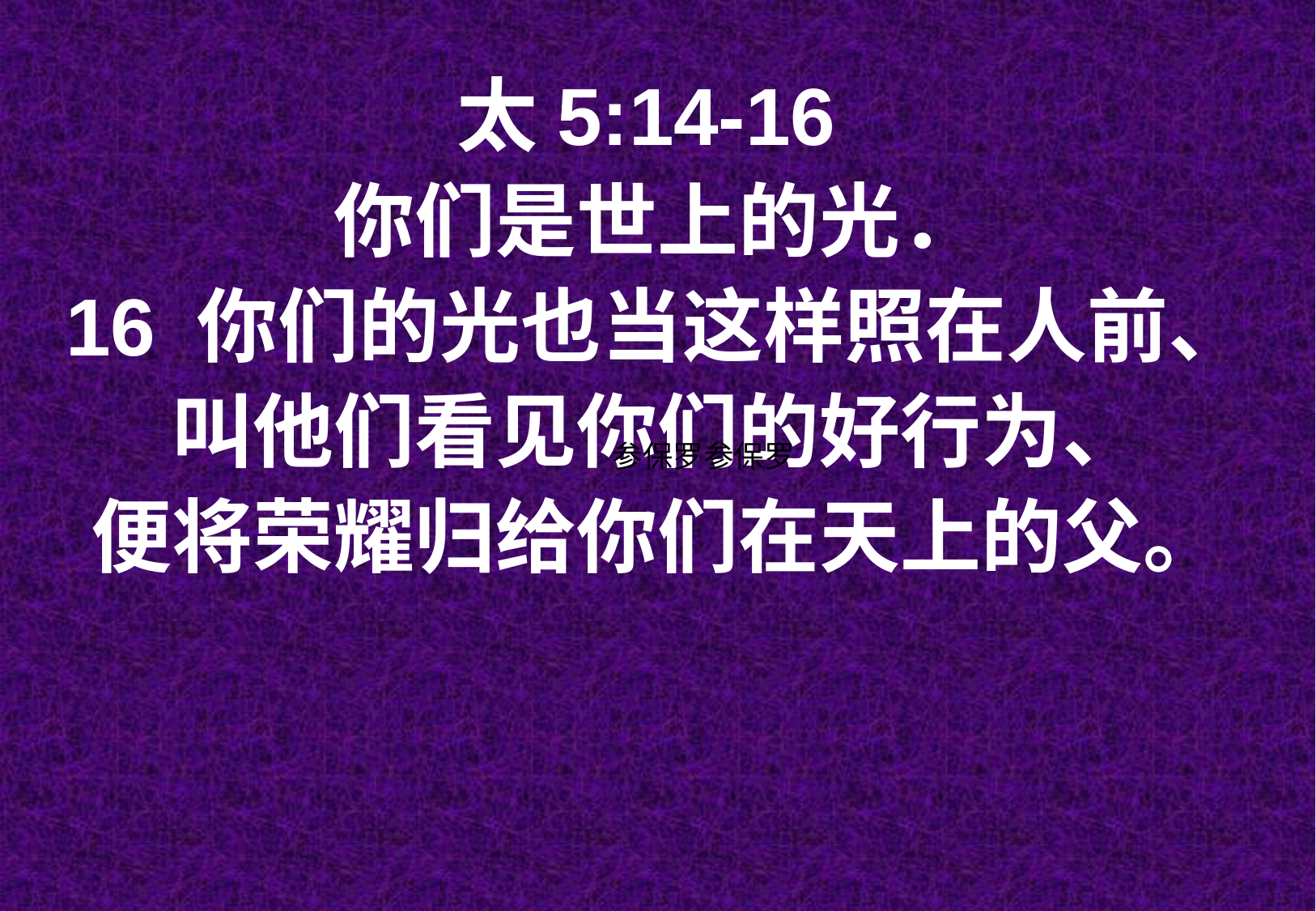

太5:14-16
你们是世上的光．
16 你们的光也当这样照在人前、
叫他们看见你们的好行为、
便将荣耀归给你们在天上的父。
参保罗参保罗